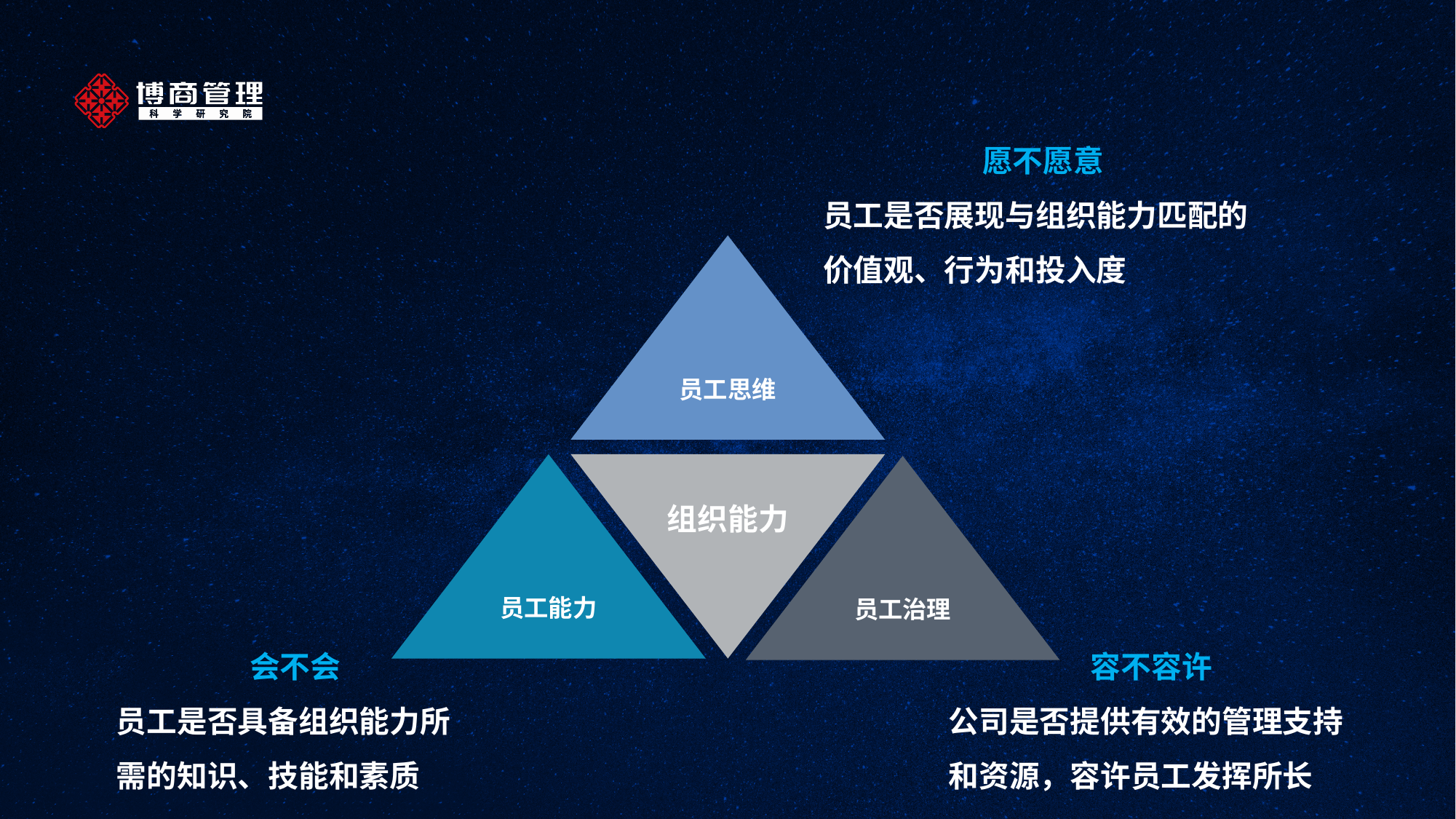

愿不愿意
员工是否展现与组织能力匹配的价值观、行为和投入度
员工思维
员工能力

员工治理
组织能力
会不会
员工是否具备组织能力所需的知识、技能和素质
容不容许
公司是否提供有效的管理支持和资源，容许员工发挥所长